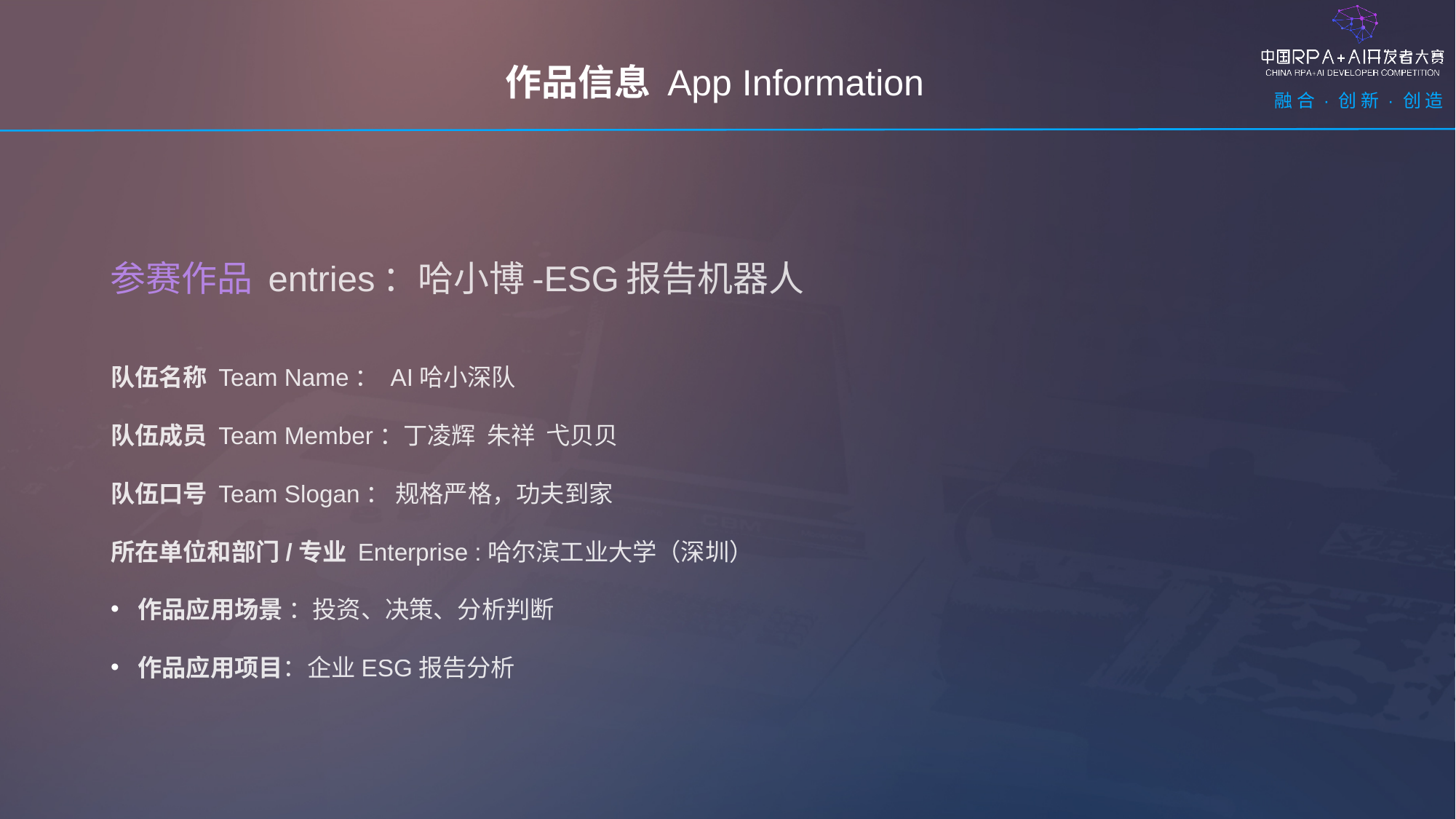

作品信息 App Information
参赛作品 entries：哈小博-ESG报告机器人
队伍名称 Team Name： AI哈小深队
队伍成员 Team Member：丁凌辉  朱祥  弋贝贝
队伍口号 Team Slogan： 规格严格，功夫到家
所在单位和部门/专业 Enterprise :哈尔滨工业大学（深圳）
作品应用场景 ：投资、决策、分析判断
作品应用项目：企业ESG报告分析